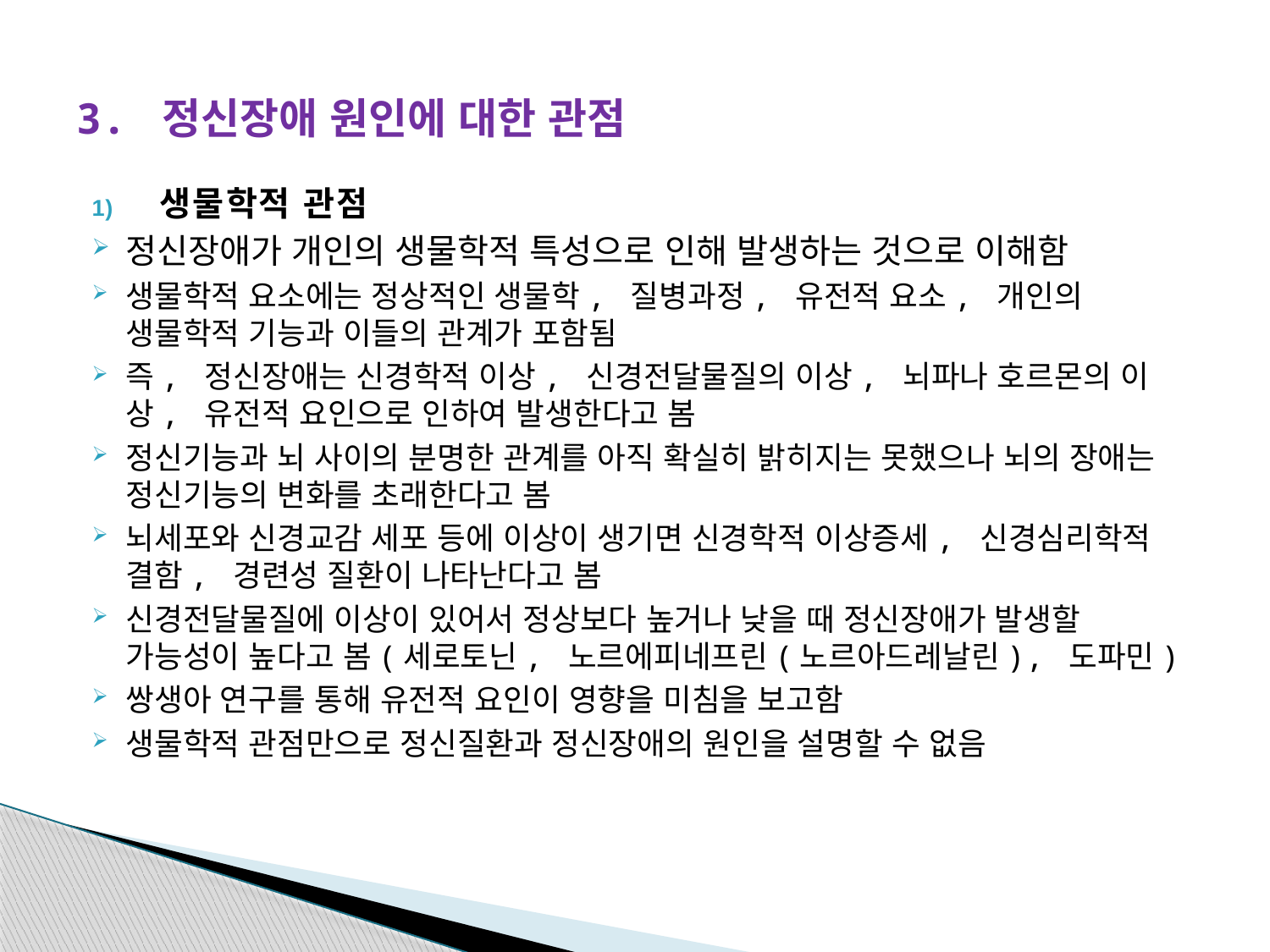

# 3. 정신장애 원인에 대한 관점
생물학적 관점
정신장애가 개인의 생물학적 특성으로 인해 발생하는 것으로 이해함
생물학적 요소에는 정상적인 생물학, 질병과정, 유전적 요소, 개인의 생물학적 기능과 이들의 관계가 포함됨
즉, 정신장애는 신경학적 이상, 신경전달물질의 이상, 뇌파나 호르몬의 이상, 유전적 요인으로 인하여 발생한다고 봄
정신기능과 뇌 사이의 분명한 관계를 아직 확실히 밝히지는 못했으나 뇌의 장애는 정신기능의 변화를 초래한다고 봄
뇌세포와 신경교감 세포 등에 이상이 생기면 신경학적 이상증세, 신경심리학적 결함, 경련성 질환이 나타난다고 봄
신경전달물질에 이상이 있어서 정상보다 높거나 낮을 때 정신장애가 발생할 가능성이 높다고 봄(세로토닌, 노르에피네프린(노르아드레날린), 도파민)
쌍생아 연구를 통해 유전적 요인이 영향을 미침을 보고함
생물학적 관점만으로 정신질환과 정신장애의 원인을 설명할 수 없음